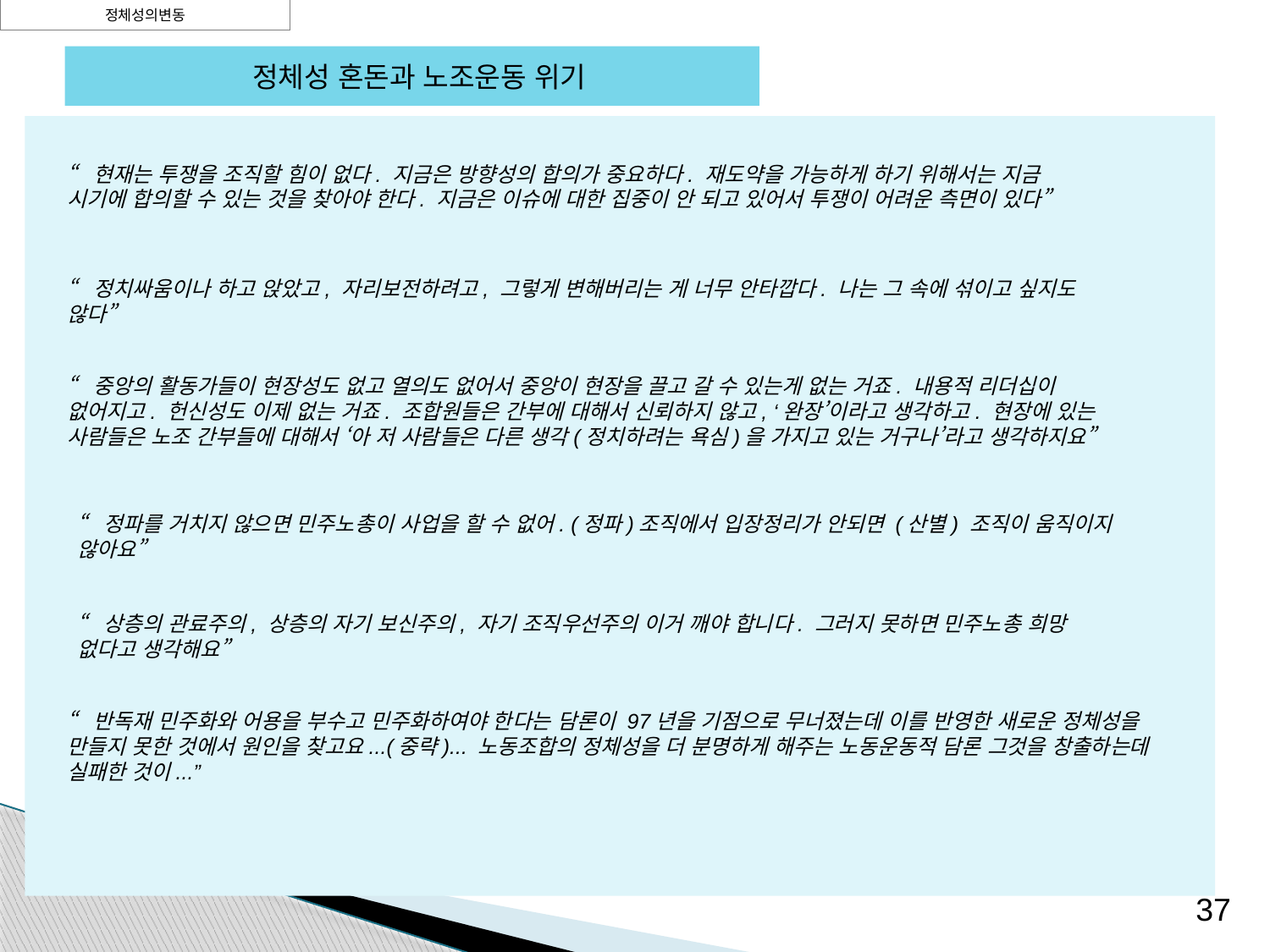

정체성의변동
 정체성 혼돈과 노조운동 위기

“현재는 투쟁을 조직할 힘이 없다. 지금은 방향성의 합의가 중요하다. 재도약을 가능하게 하기 위해서는 지금 시기에 합의할 수 있는 것을 찾아야 한다. 지금은 이슈에 대한 집중이 안 되고 있어서 투쟁이 어려운 측면이 있다”
“정치싸움이나 하고 앉았고, 자리보전하려고, 그렇게 변해버리는 게 너무 안타깝다. 나는 그 속에 섞이고 싶지도 않다”
“중앙의 활동가들이 현장성도 없고 열의도 없어서 중앙이 현장을 끌고 갈 수 있는게 없는 거죠. 내용적 리더십이 없어지고. 헌신성도 이제 없는 거죠. 조합원들은 간부에 대해서 신뢰하지 않고, ‘완장’이라고 생각하고. 현장에 있는 사람들은 노조 간부들에 대해서 ‘아 저 사람들은 다른 생각(정치하려는 욕심)을 가지고 있는 거구나’라고 생각하지요”
“정파를 거치지 않으면 민주노총이 사업을 할 수 없어. (정파)조직에서 입장정리가 안되면 (산별) 조직이 움직이지 않아요”
“상층의 관료주의, 상층의 자기 보신주의, 자기 조직우선주의 이거 깨야 합니다. 그러지 못하면 민주노총 희망 없다고 생각해요”
“반독재 민주화와 어용을 부수고 민주화하여야 한다는 담론이 97년을 기점으로 무너졌는데 이를 반영한 새로운 정체성을 만들지 못한 것에서 원인을 찾고요...(중략)... 노동조합의 정체성을 더 분명하게 해주는 노동운동적 담론 그것을 창출하는데 실패한 것이...”
37